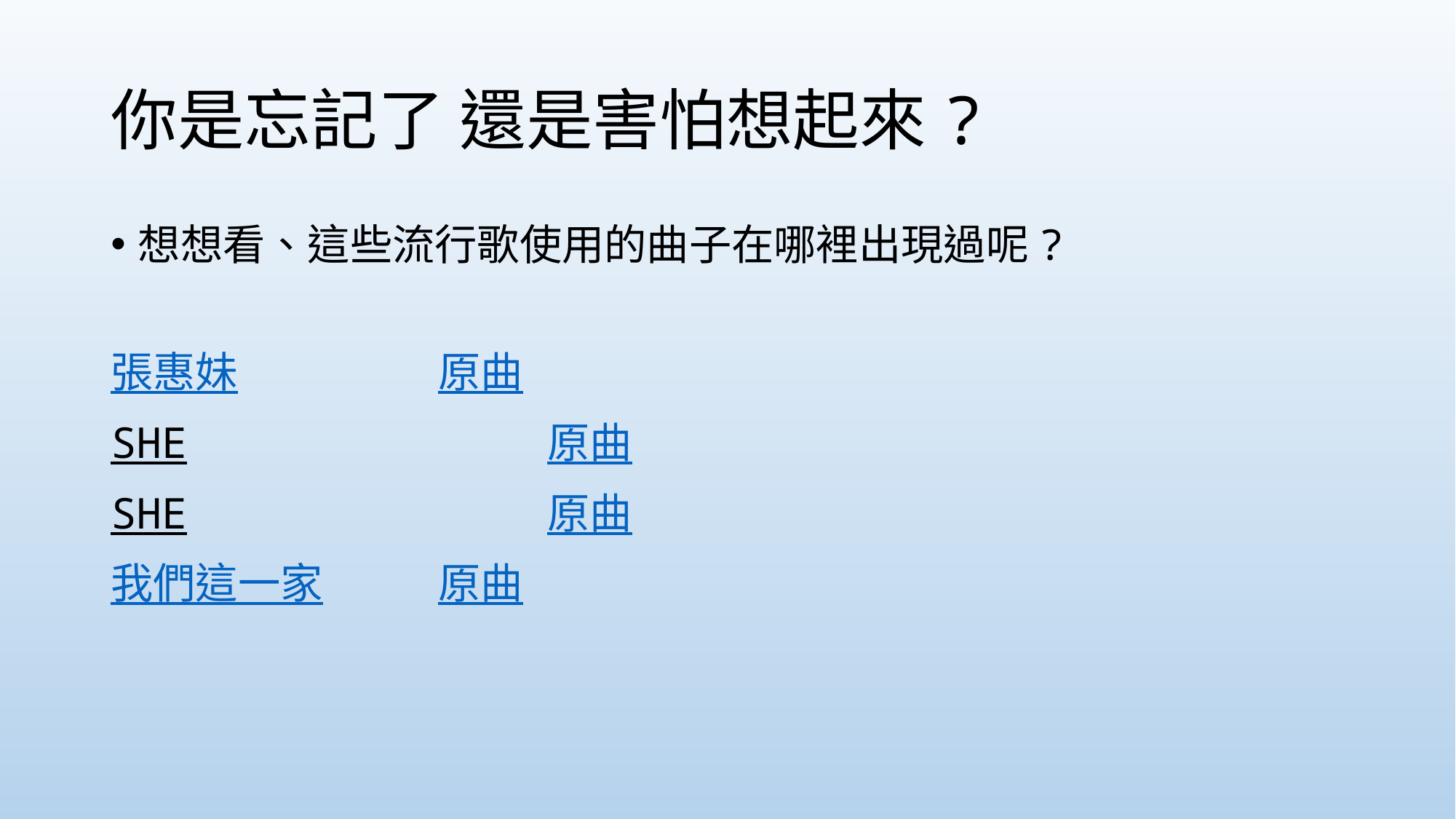

# 你是忘記了 還是害怕想起來?
想想看、這些流行歌使用的曲子在哪裡出現過呢?

張惠妹    		原曲
SHE           	原曲
SHE          	原曲
我們這一家		原曲